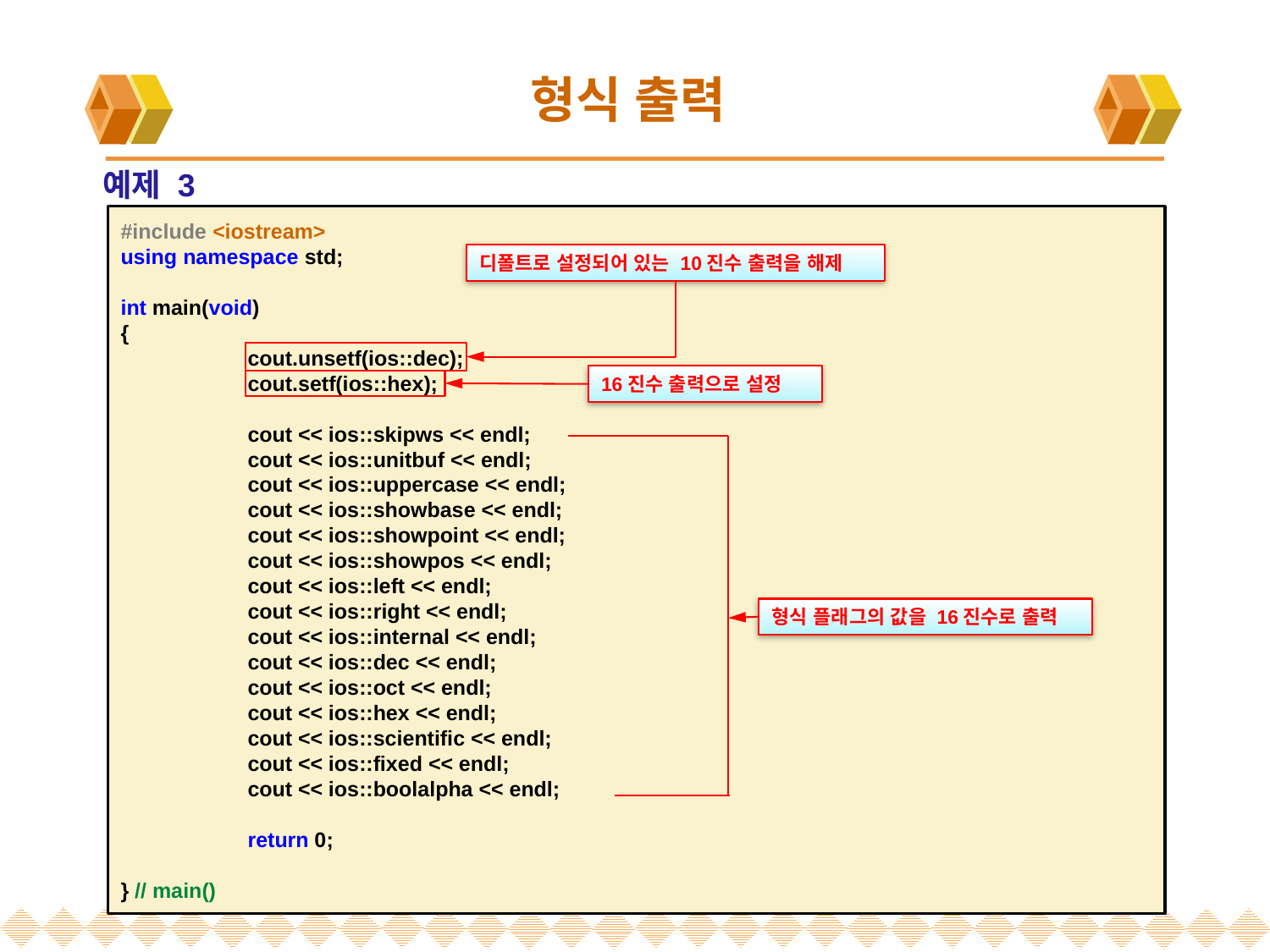

# 형식 출력
예제 3
#include <iostream>
using namespace std;

int main(void)
{
	cout.unsetf(ios::dec);
	cout.setf(ios::hex);

	cout << ios::skipws << endl;
	cout << ios::unitbuf << endl;
	cout << ios::uppercase << endl;
	cout << ios::showbase << endl;
	cout << ios::showpoint << endl;
	cout << ios::showpos << endl;
	cout << ios::left << endl;
	cout << ios::right << endl;
	cout << ios::internal << endl;
	cout << ios::dec << endl;
	cout << ios::oct << endl;
	cout << ios::hex << endl;
	cout << ios::scientific << endl;
	cout << ios::fixed << endl;
	cout << ios::boolalpha << endl;

	return 0;

} // main()
디폴트로 설정되어 있는 10진수 출력을 해제

16진수 출력으로 설정

형식 플래그의 값을 16진수로 출력